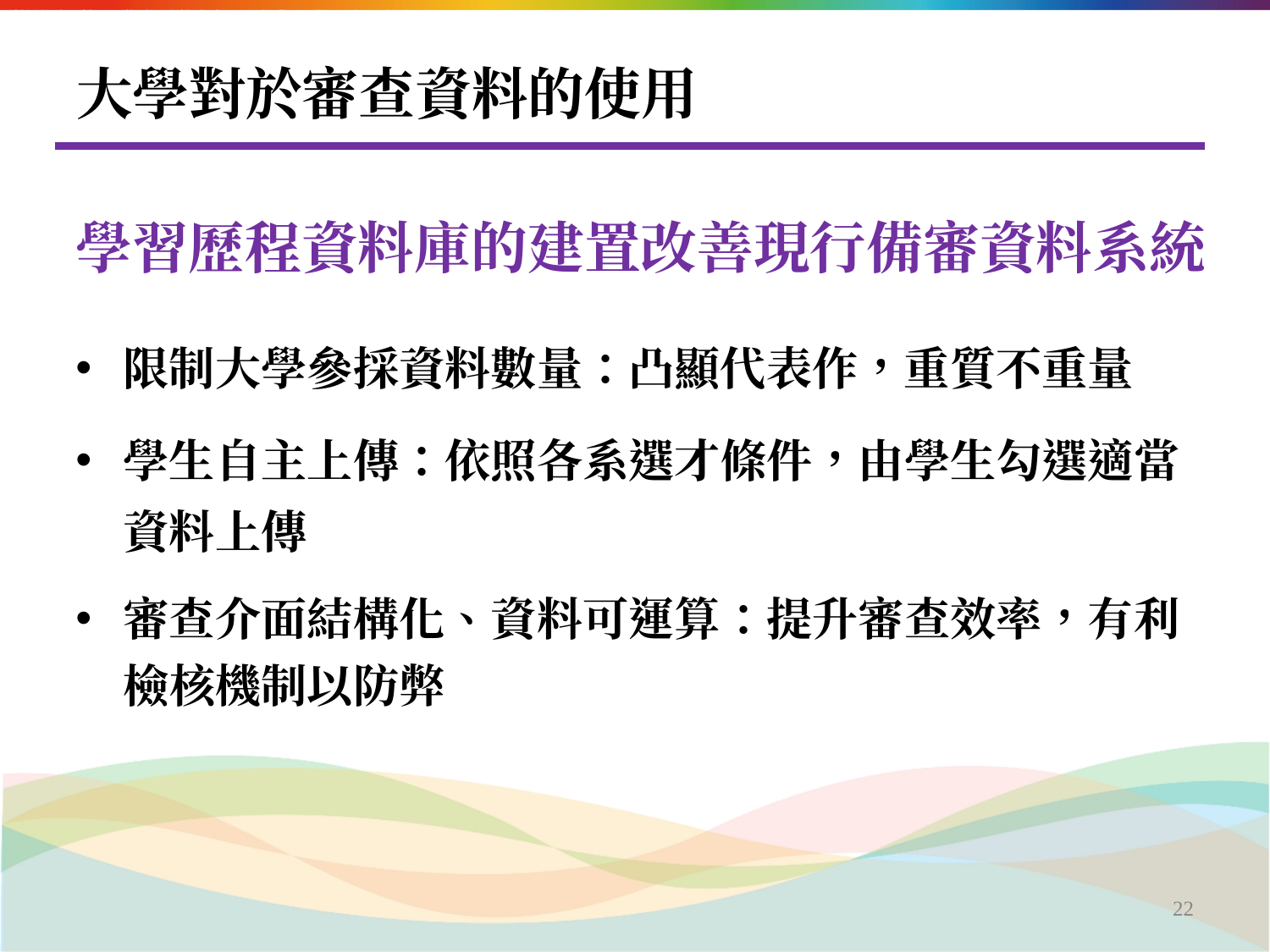

# 大學對於審查資料的使用
學習歷程資料庫的建置改善現行備審資料系統
限制大學參採資料數量：凸顯代表作，重質不重量
學生自主上傳：依照各系選才條件，由學生勾選適當資料上傳
審查介面結構化、資料可運算：提升審查效率，有利檢核機制以防弊

22